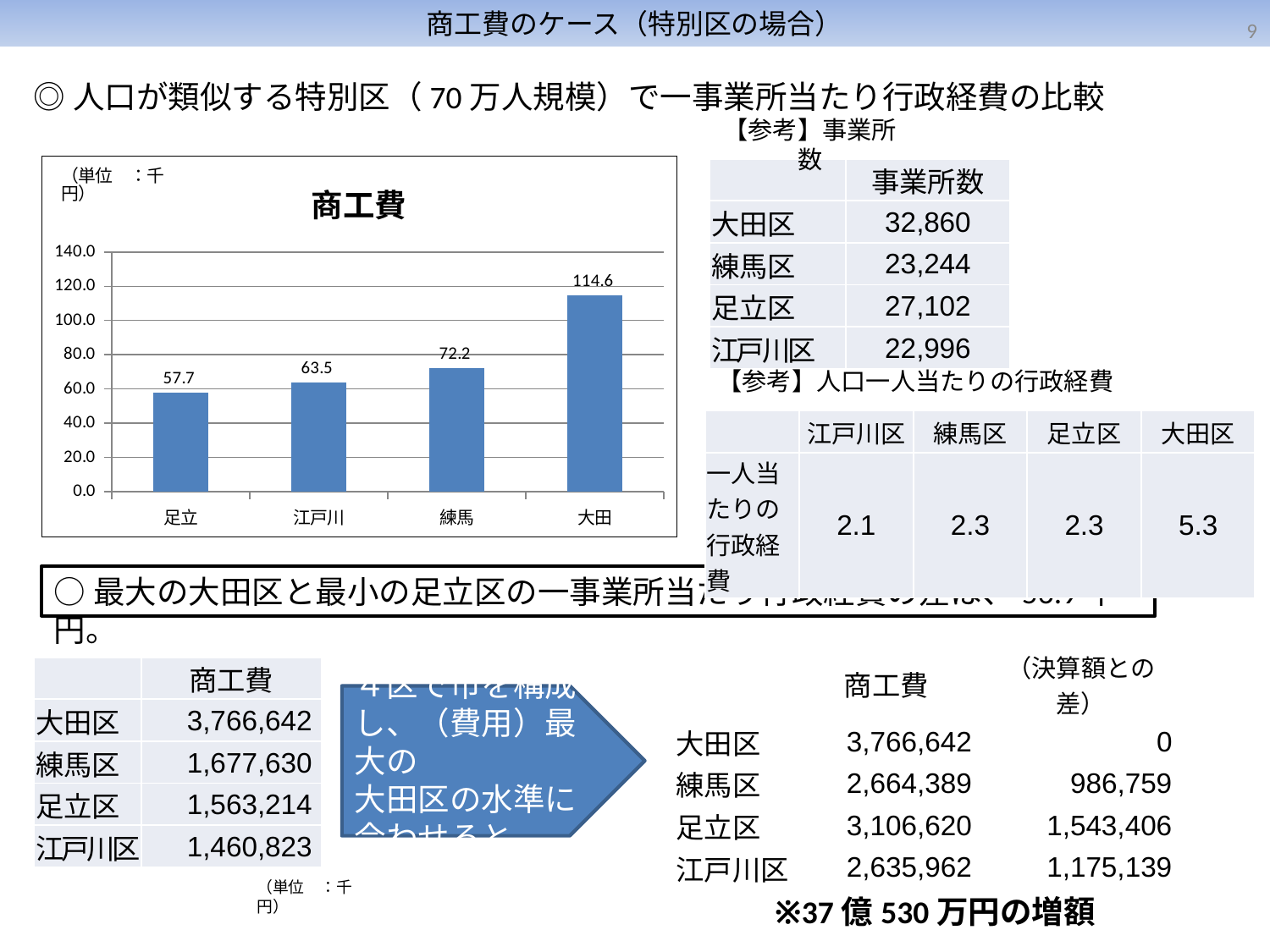

# 商工費のケース（特別区の場合）
9
◎人口が類似する特別区（70万人規模）で一事業所当たり行政経費の比較
【参考】事業所数

### Chart:

| Category | 商工費 |
|---|---|
| 足立 | 57.67891668511549 |
| 江戸川 | 63.525091320229606 |
| 練馬 | 72.17475477542591 |
| 大田 | 114.62696287279367 |
|  | 事業所数 |
| --- | --- |
| 大田区 | 32,860 |
| 練馬区 | 23,244 |
| 足立区 | 27,102 |
| 江戸川区 | 22,996 |
【参考】人口一人当たりの行政経費
|  | 江戸川区 | 練馬区 | 足立区 | 大田区 |
| --- | --- | --- | --- | --- |
| 一人当たりの行政経費 | 2.1 | 2.3 | 2.3 | 5.3 |
○最大の大田区と最小の足立区の一事業所当たり行政経費の差は、56.9千円。
|  | 商工費 | （決算額との差） |
| --- | --- | --- |
| 大田区 | 3,766,642 | 0 |
| 練馬区 | 2,664,389 | 986,759 |
| 足立区 | 3,106,620 | 1,543,406 |
| 江戸川区 | 2,635,962 | 1,175,139 |
|  | 商工費 |
| --- | --- |
| 大田区 | 3,766,642 |
| 練馬区 | 1,677,630 |
| 足立区 | 1,563,214 |
| 江戸川区 | 1,460,823 |
４区で市を構成し、（費用）最大の
大田区の水準に合わせると
（単位　：千円）
※37億530万円の増額